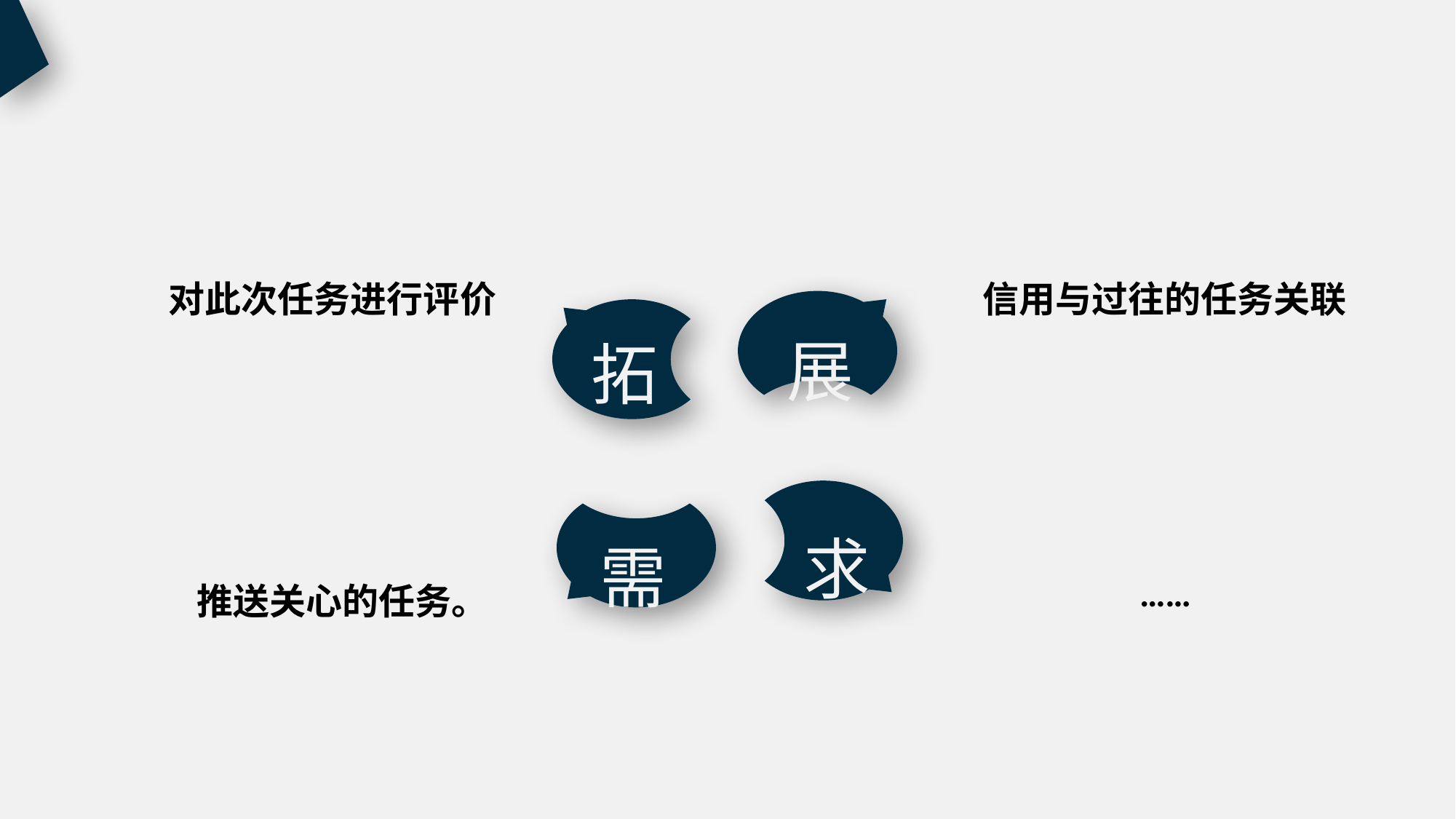

对此次任务进行评价
信用与过往的任务关联

展
拓

求
需
……
推送关心的任务。